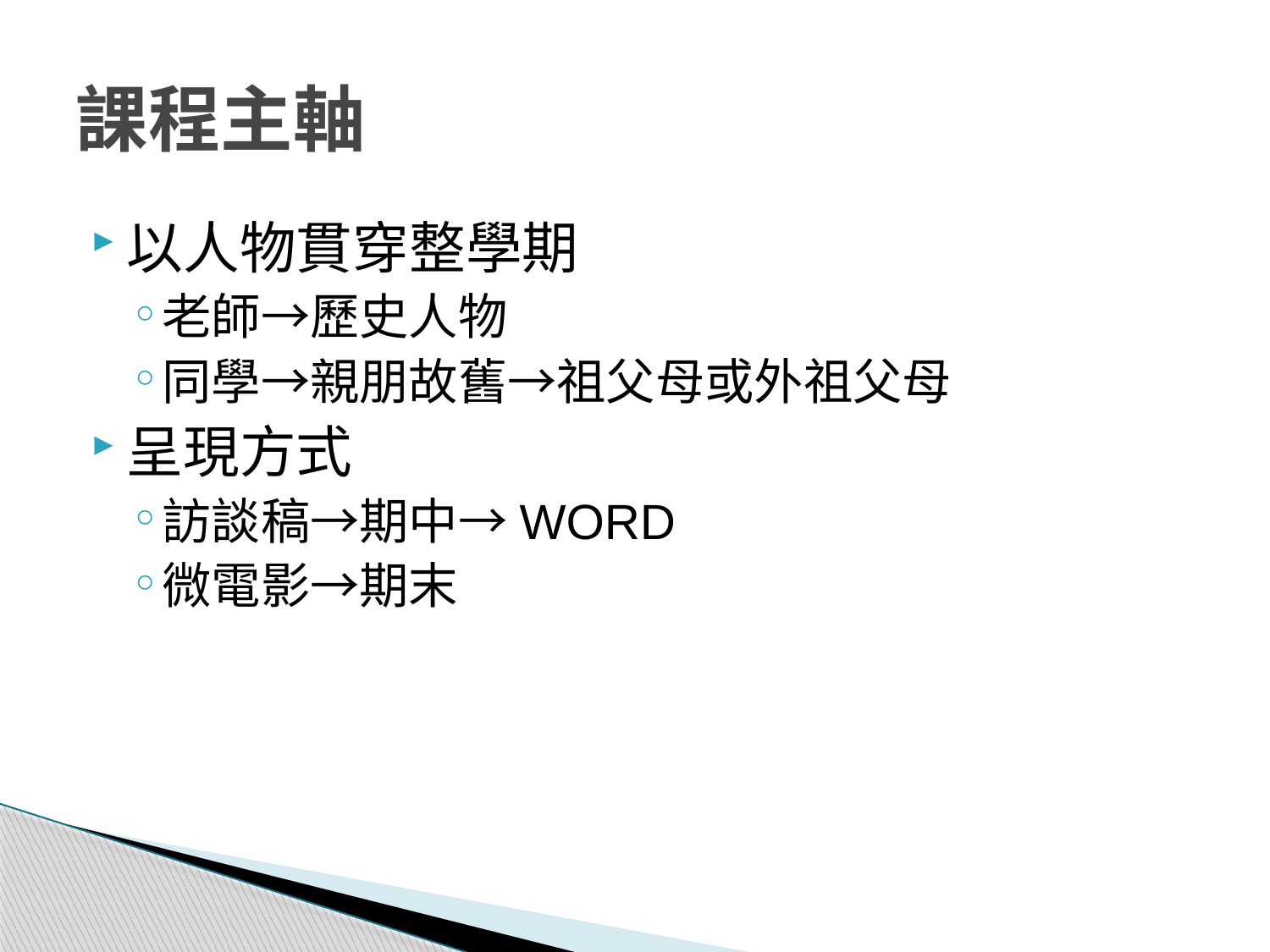

# 課程主軸
以人物貫穿整學期
老師→歷史人物
同學→親朋故舊→祖父母或外祖父母
呈現方式
訪談稿→期中→WORD
微電影→期末